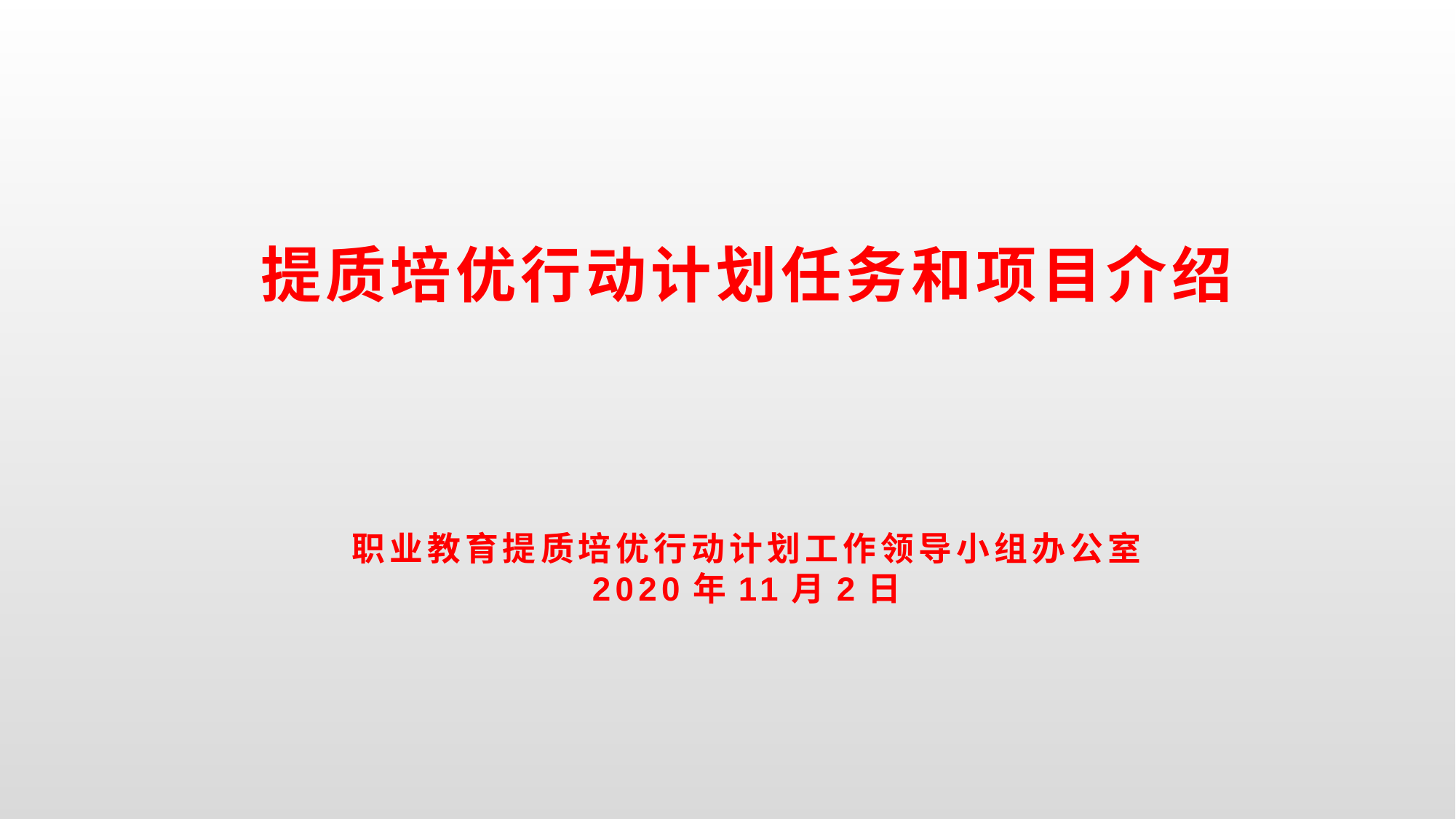

# 提质培优行动计划任务和项目介绍 职业教育提质培优行动计划工作领导小组办公室 2020年11月2日